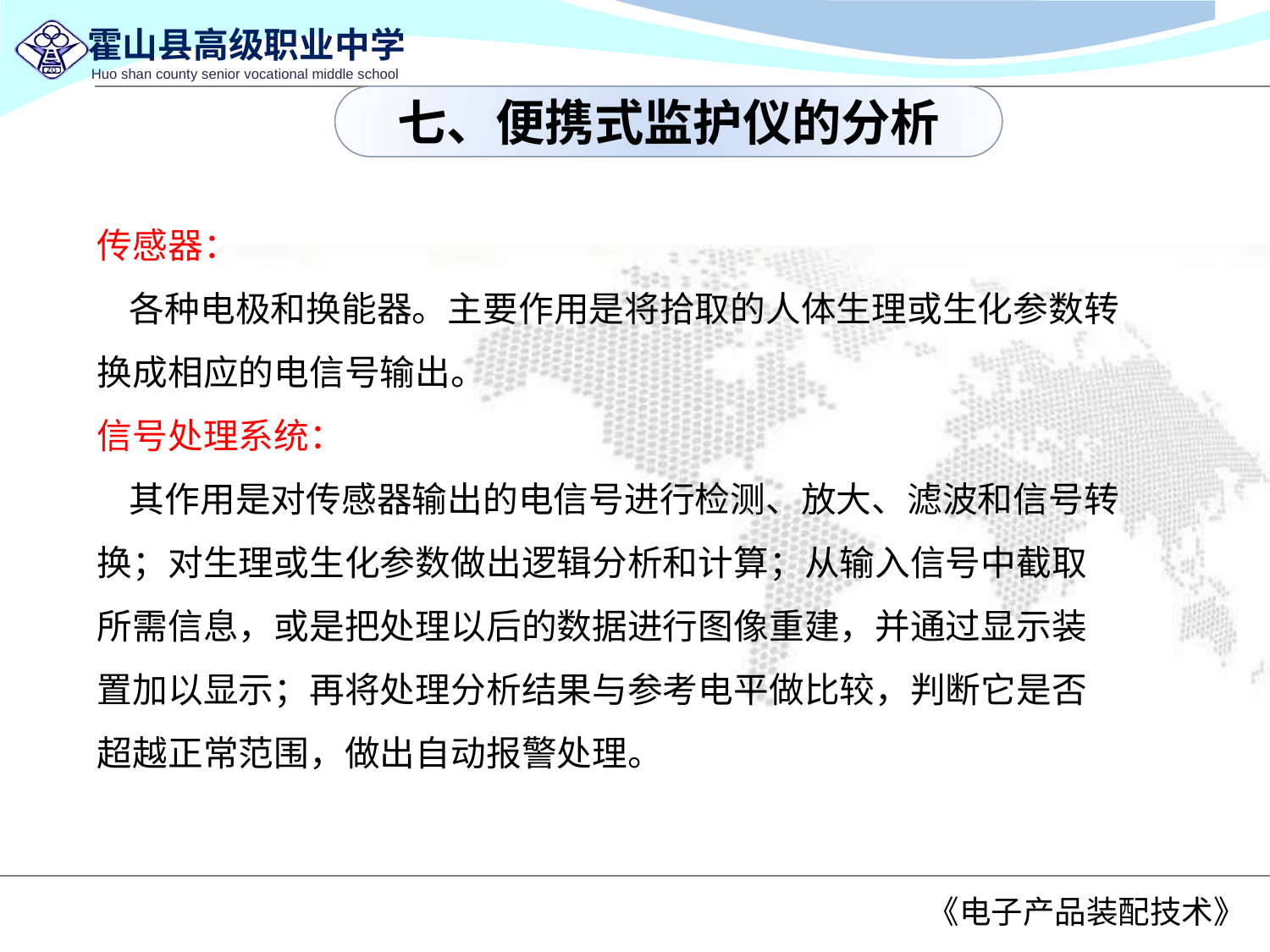

七、便携式监护仪的分析
传感器：
   各种电极和换能器。主要作用是将拾取的人体生理或生化参数转换成相应的电信号输出。
信号处理系统：
   其作用是对传感器输出的电信号进行检测、放大、滤波和信号转换；对生理或生化参数做出逻辑分析和计算；从输入信号中截取所需信息，或是把处理以后的数据进行图像重建，并通过显示装置加以显示；再将处理分析结果与参考电平做比较，判断它是否超越正常范围，做出自动报警处理。